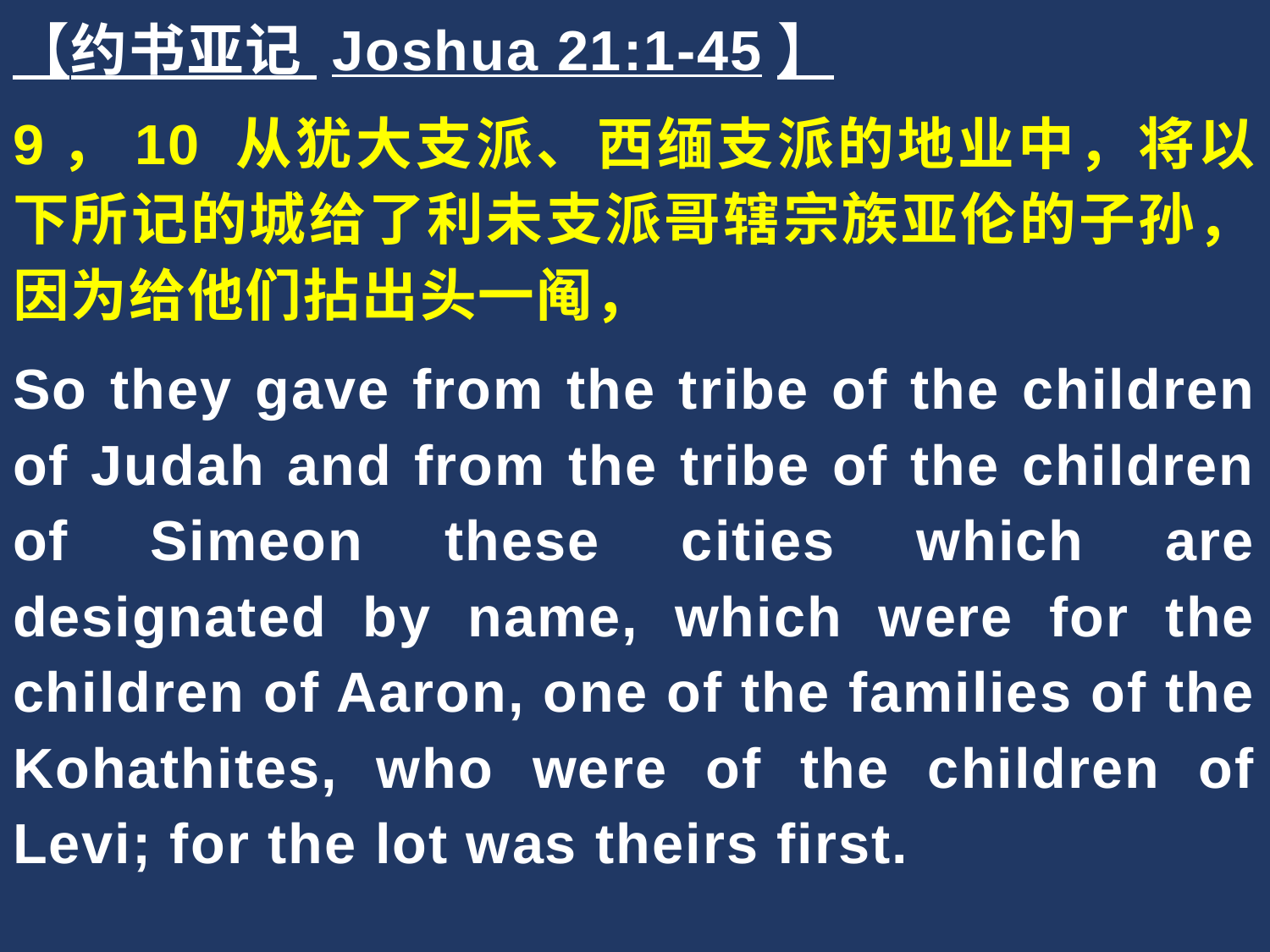

【约书亚记 Joshua 21:1-45】
9，10 从犹大支派、西缅支派的地业中，将以下所记的城给了利未支派哥辖宗族亚伦的子孙，因为给他们拈出头一阄，
So they gave from the tribe of the children of Judah and from the tribe of the children of Simeon these cities which are designated by name, which were for the children of Aaron, one of the families of the Kohathites, who were of the children of Levi; for the lot was theirs first.